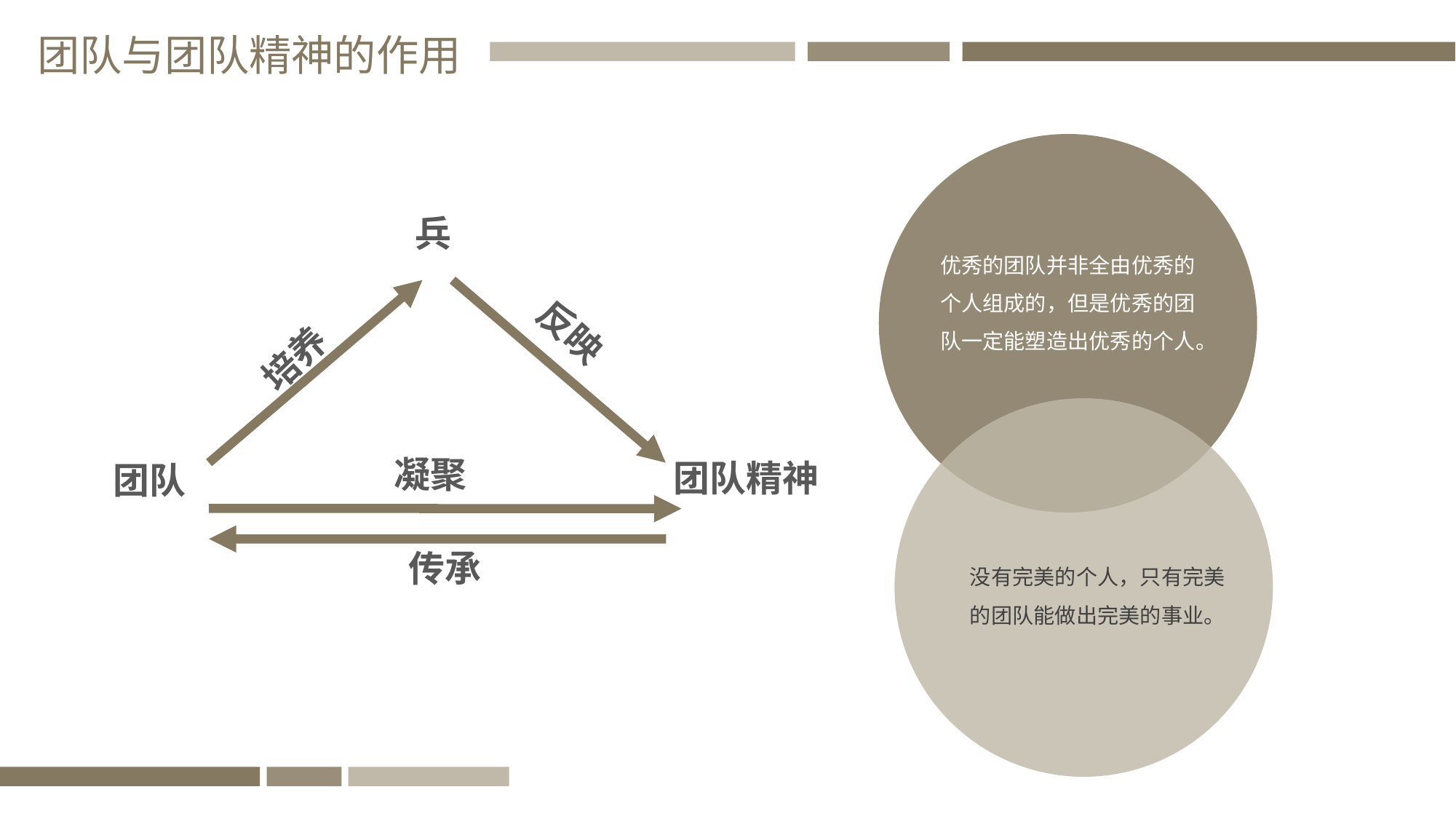

团队与团队精神的作用

兵

反映
培养
凝聚
团队精神
团队
传承
优秀的团队并非全由优秀的个人组成的，但是优秀的团队一定能塑造出优秀的个人。

没有完美的个人，只有完美的团队能做出完美的事业。
PPT下载 http://www.ypppt.com/xiazai/